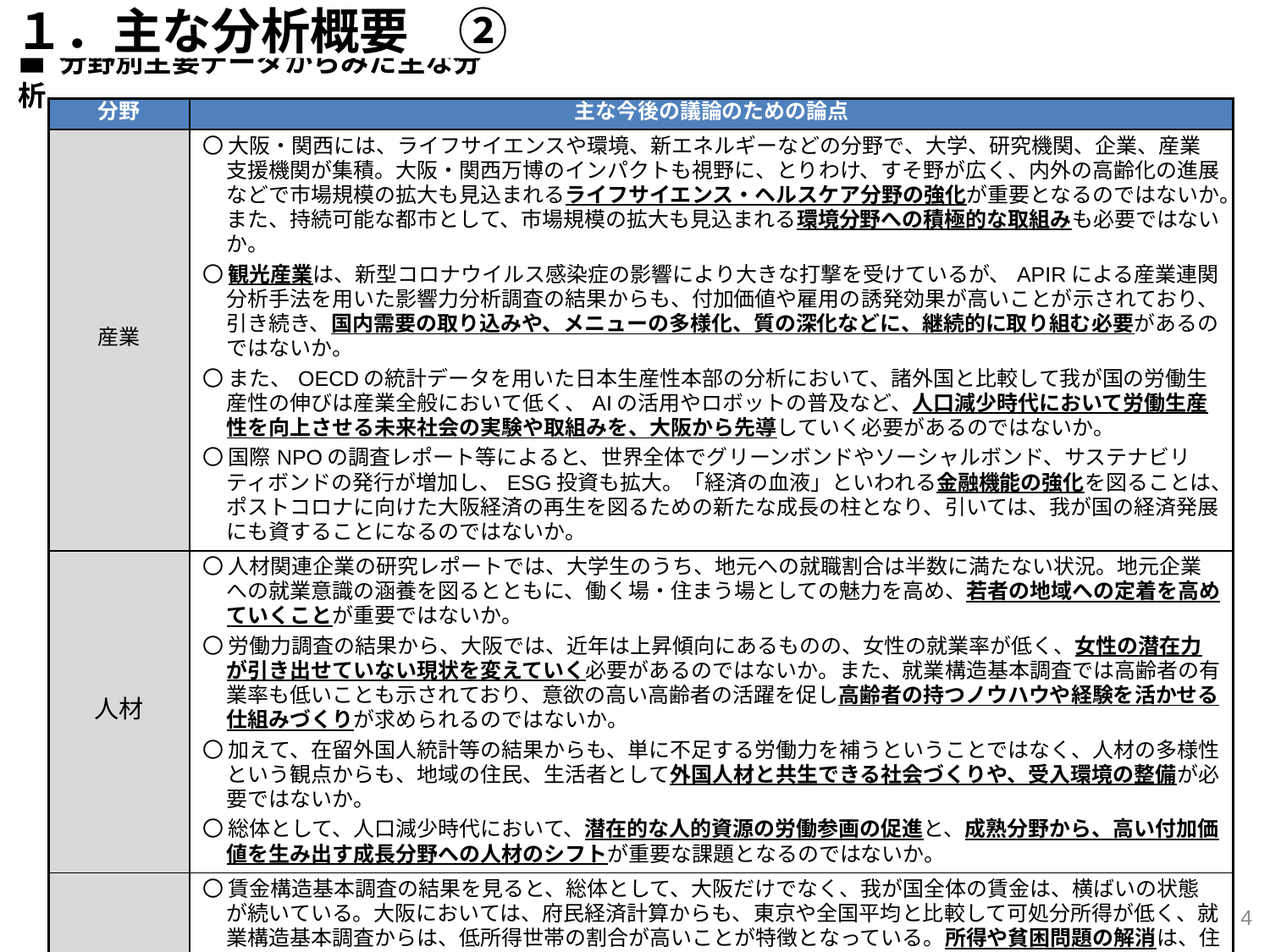

１．主な分析概要　②
■ 分野別主要データからみた主な分析
| 分野 | 主な今後の議論のための論点 |
| --- | --- |
| 産業 | 〇 大阪・関西には、ライフサイエンスや環境、新エネルギーなどの分野で、大学、研究機関、企業、産業支援機関が集積。大阪・関西万博のインパクトも視野に、とりわけ、すそ野が広く、内外の高齢化の進展などで市場規模の拡大も見込まれるライフサイエンス・ヘルスケア分野の強化が重要となるのではないか。また、持続可能な都市として、市場規模の拡大も見込まれる環境分野への積極的な取組みも必要ではないか。 〇 観光産業は、新型コロナウイルス感染症の影響により大きな打撃を受けているが、APIRによる産業連関分析手法を用いた影響力分析調査の結果からも、付加価値や雇用の誘発効果が高いことが示されており、引き続き、国内需要の取り込みや、メニューの多様化、質の深化などに、継続的に取り組む必要があるのではないか。 〇 また、OECDの統計データを用いた日本生産性本部の分析において、諸外国と比較して我が国の労働生産性の伸びは産業全般において低く、AIの活用やロボットの普及など、人口減少時代において労働生産性を向上させる未来社会の実験や取組みを、大阪から先導していく必要があるのではないか。 〇 国際NPOの調査レポート等によると、世界全体でグリーンボンドやソーシャルボンド、サステナビリティボンドの発行が増加し、ESG投資も拡大。「経済の血液」といわれる金融機能の強化を図ることは、ポストコロナに向けた大阪経済の再生を図るための新たな成長の柱となり、引いては、我が国の経済発展にも資することになるのではないか。 |
| 人材 | 〇 人材関連企業の研究レポートでは、大学生のうち、地元への就職割合は半数に満たない状況。地元企業への就業意識の涵養を図るとともに、働く場・住まう場としての魅力を高め、若者の地域への定着を高めていくことが重要ではないか。 〇 労働力調査の結果から、大阪では、近年は上昇傾向にあるものの、女性の就業率が低く、女性の潜在力が引き出せていない現状を変えていく必要があるのではないか。また、就業構造基本調査では高齢者の有業率も低いことも示されており、意欲の高い高齢者の活躍を促し高齢者の持つノウハウや経験を活かせる仕組みづくりが求められるのではないか。 〇 加えて、在留外国人統計等の結果からも、単に不足する労働力を補うということではなく、人材の多様性という観点からも、地域の住民、生活者として外国人材と共生できる社会づくりや、受入環境の整備が必要ではないか。 〇 総体として、人口減少時代において、潜在的な人的資源の労働参画の促進と、成熟分野から、高い付加価値を生み出す成長分野への人材のシフトが重要な課題となるのではないか。 |
| 暮らし・まち ・環境 など | 〇 賃金構造基本調査の結果を見ると、総体として、大阪だけでなく、我が国全体の賃金は、横ばいの状態が続いている。大阪においては、府民経済計算からも、東京や全国平均と比較して可処分所得が低く、就業構造基本調査からは、低所得世帯の割合が高いことが特徴となっている。所得や貧困問題の解消は、住民が安心して暮らし続けるための前提となるものであり、地域住民との連携など、地域や課題に応じたきめ細かな取組みを進めていく必要があるのではないか。 〇 人口減少や高齢化の進展により、都市が持つべき機能や地域の中での住民同士の関わり方が変化していくことが考えられ、都市の新しい成長モデルを描くうえでも、様々なつながりを意識した居住環境の向上が重要になるのではないか。 〇　温暖化対策やプラスチックごみ問題など、地球規模での環境への対応が都市レベルで求められるようになっており、環境にやさしい、持続可能な社会づくりを行っていくことが、都市としての価値向上にもつながることになるのではないか。 |
4